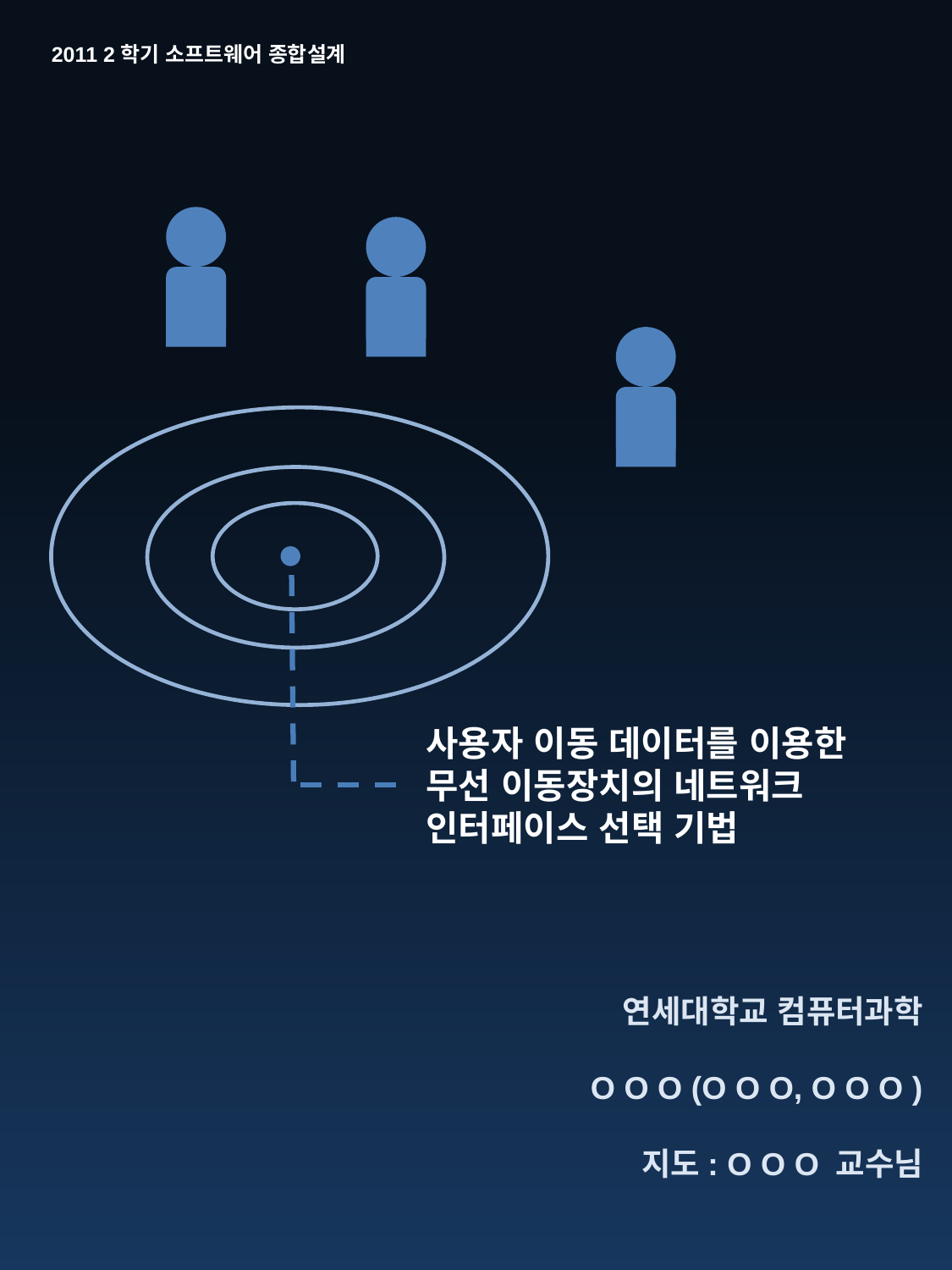

2011 2학기 소프트웨어 종합설계

사용자 이동 데이터를 이용한
무선 이동장치의 네트워크
인터페이스 선택 기법

연세대학교 컴퓨터과학

O O O (O O O, O O O )

지도: O O O 교수님